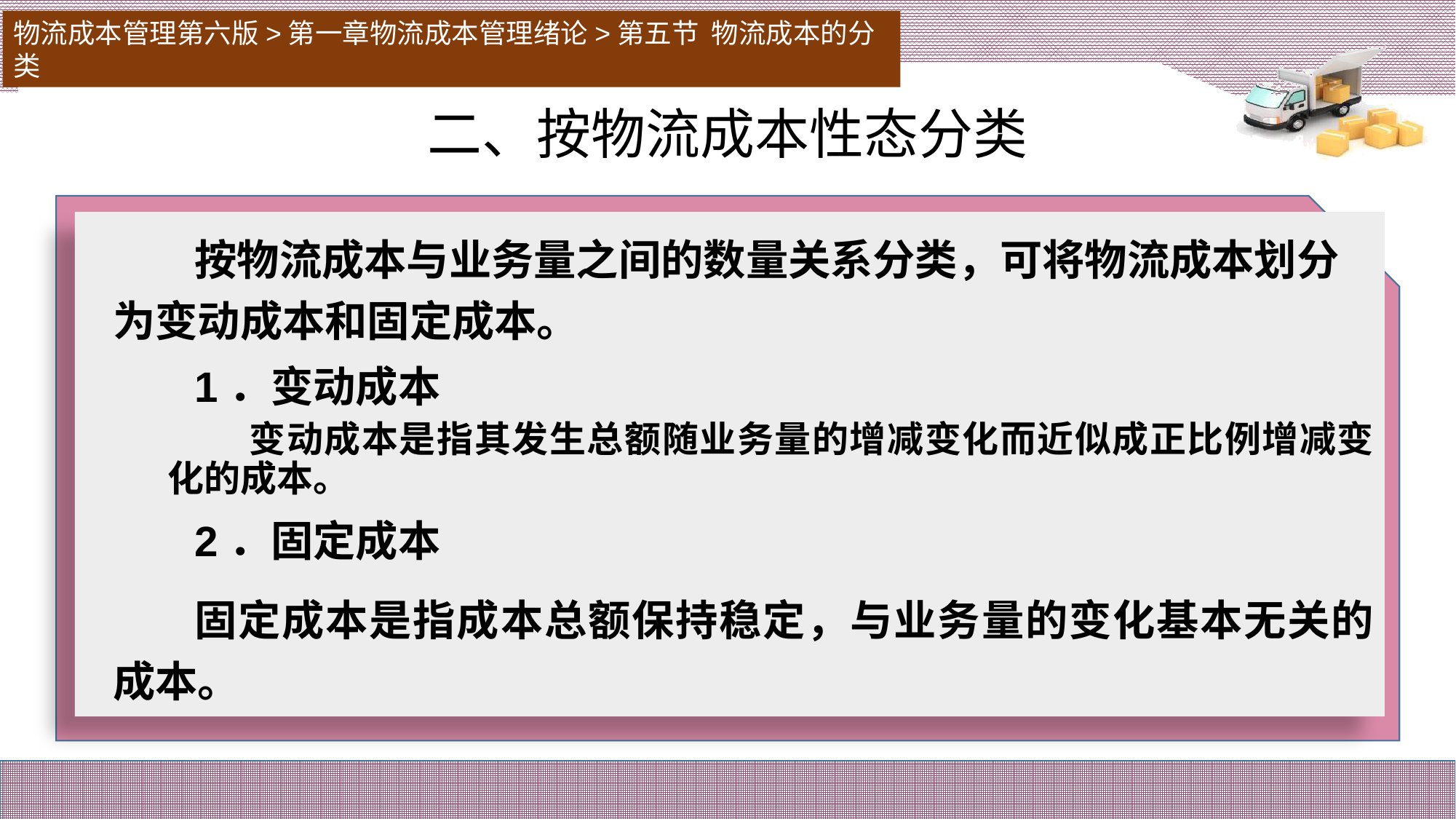

物流成本管理第六版>第一章物流成本管理绪论>第五节  物流成本的分类
二、按物流成本性态分类
# 按物流成本与业务量之间的数量关系分类，可将物流成本划分为变动成本和固定成本。
1．变动成本
变动成本是指其发生总额随业务量的增减变化而近似成正比例增减变化的成本。
2．固定成本
固定成本是指成本总额保持稳定，与业务量的变化基本无关的成本。